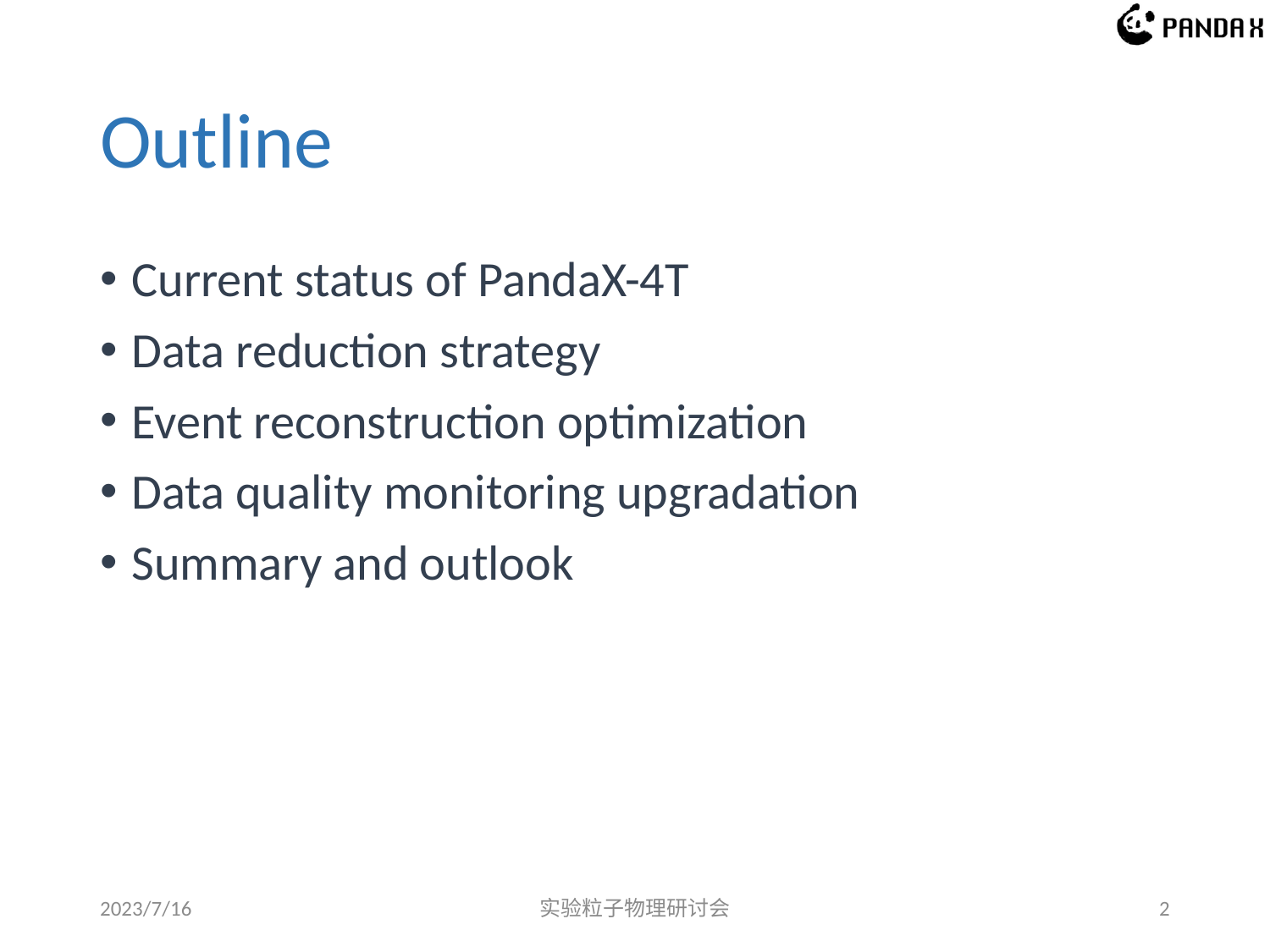

# Outline
Current status of PandaX-4T
Data reduction strategy
Event reconstruction optimization
Data quality monitoring upgradation
Summary and outlook
2023/7/16
实验粒子物理研讨会
2